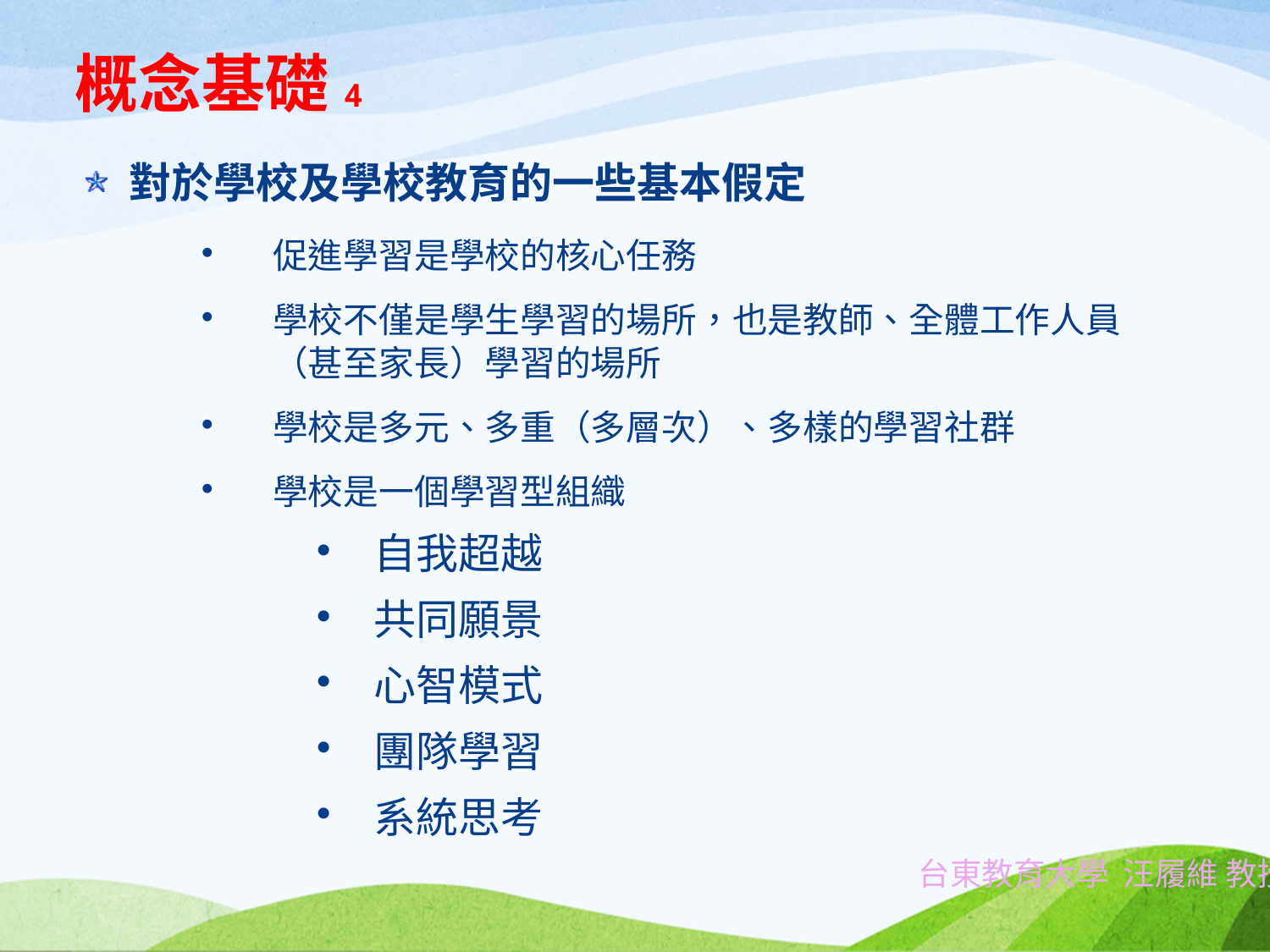

# 概念基礎4
對於學校及學校教育的一些基本假定
促進學習是學校的核心任務
學校不僅是學生學習的場所，也是教師、全體工作人員（甚至家長）學習的場所
學校是多元、多重（多層次）、多樣的學習社群
學校是一個學習型組織
自我超越
共同願景
心智模式
團隊學習
系統思考
台東教育大學  汪履維 教授